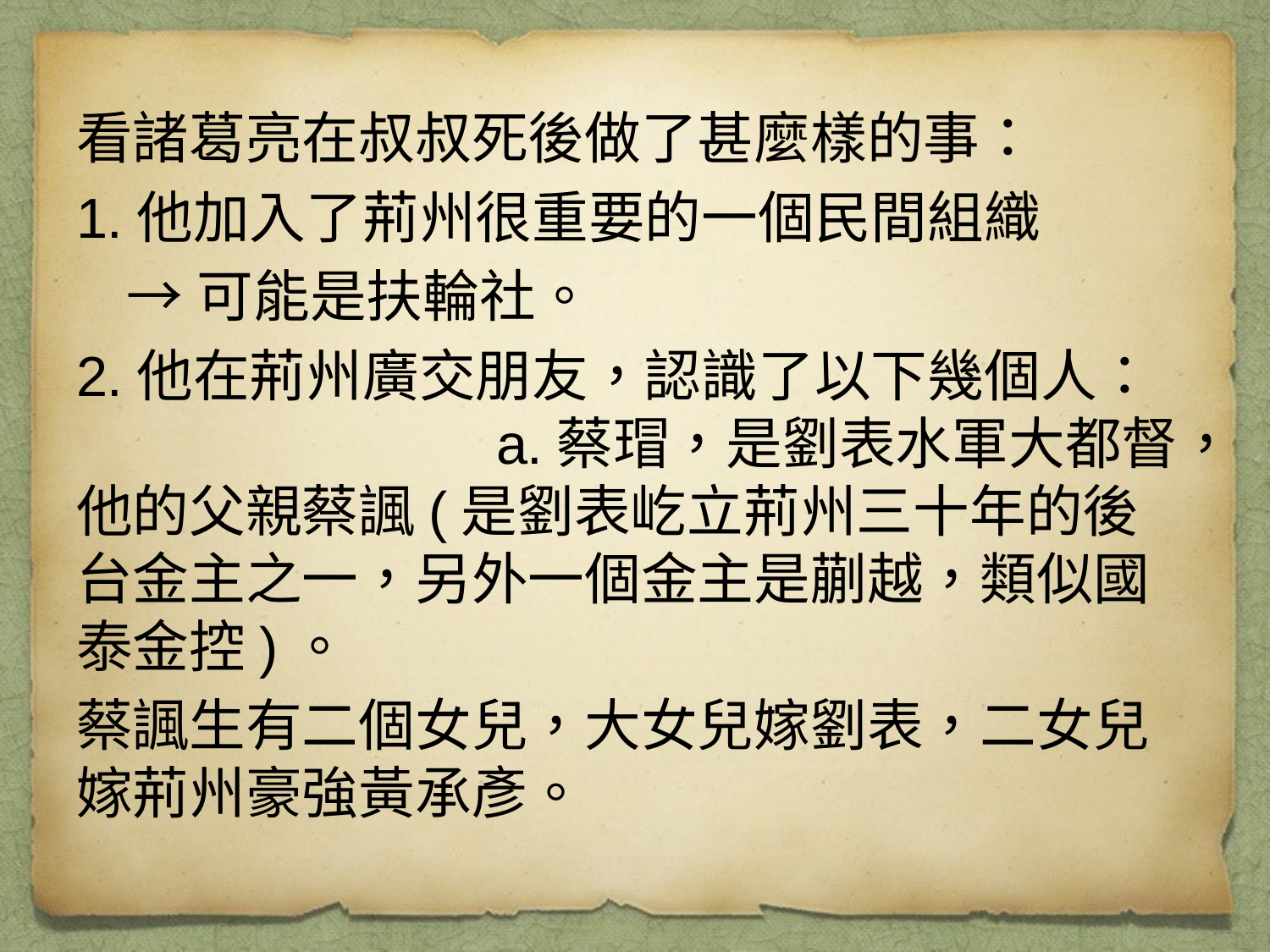

#
看諸葛亮在叔叔死後做了甚麼樣的事：
1.他加入了荊州很重要的一個民間組織
    →可能是扶輪社。
2.他在荊州廣交朋友，認識了以下幾個人：                                    a.蔡瑁，是劉表水軍大都督，他的父親蔡諷(是劉表屹立荊州三十年的後台金主之一，另外一個金主是蒯越，類似國泰金控)。
蔡諷生有二個女兒，大女兒嫁劉表，二女兒嫁荊州豪強黃承彥。